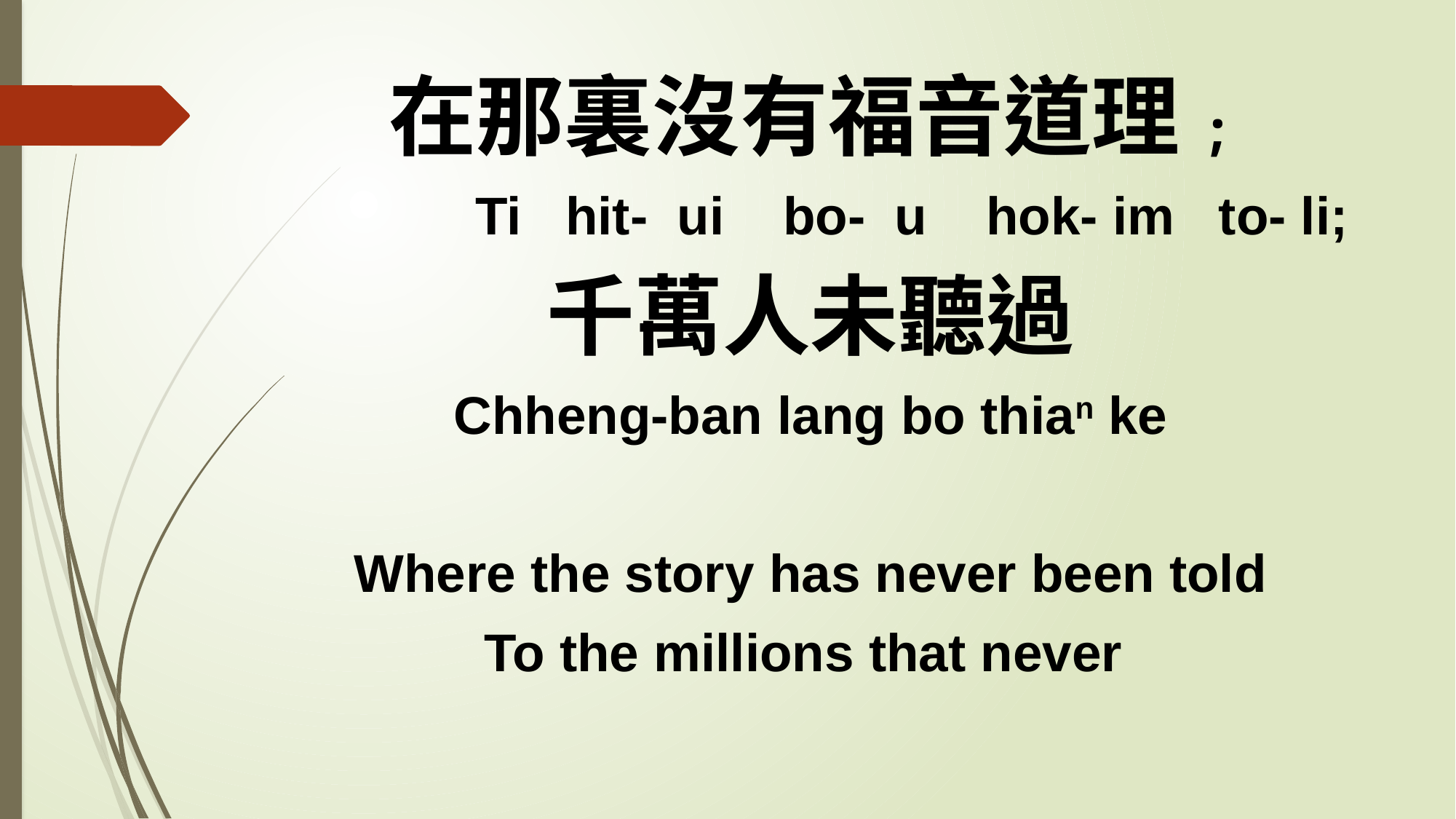

在那裏沒有福音道理;
                Ti   hit-  ui    bo-  u    hok- im   to- li;
千萬人未聽過
Chheng-ban lang bo thian ke

Where the story has never been told
To the millions that never